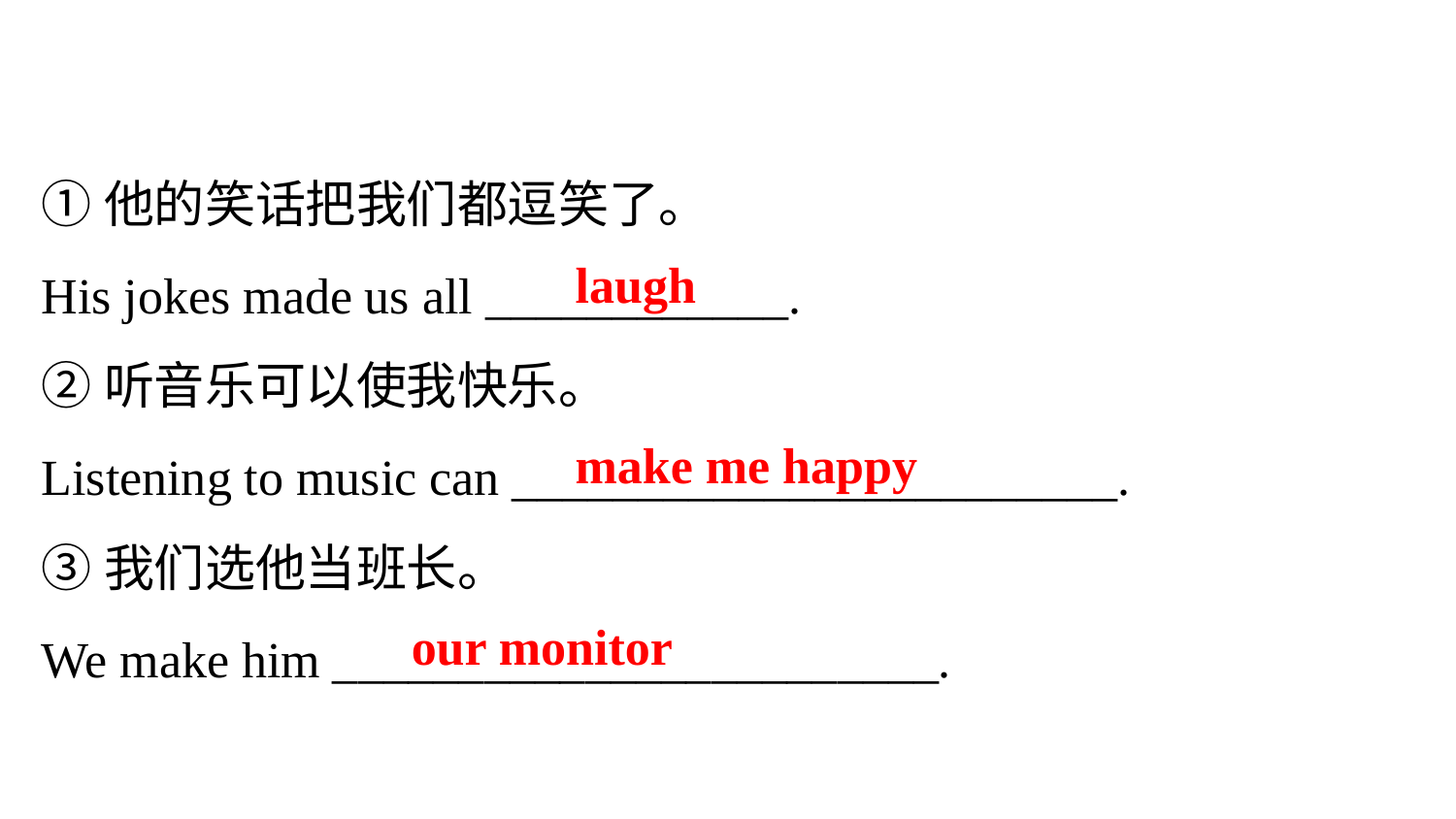

①他的笑话把我们都逗笑了。
His jokes made us all ____________.
②听音乐可以使我快乐。
Listening to music can ________________________.
③我们选他当班长。
We make him ________________________.
laugh
make me happy
our monitor